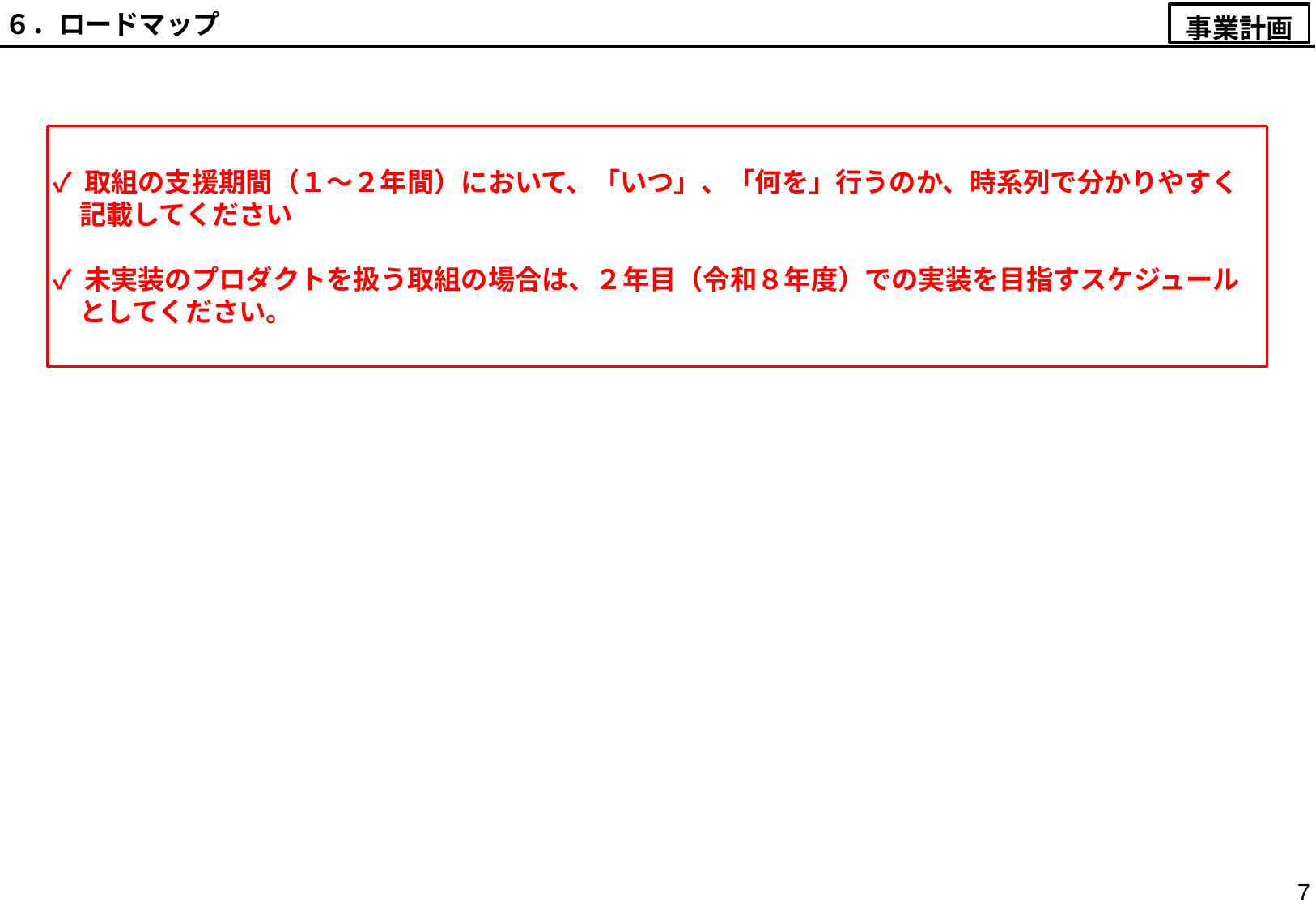

６．ロードマップ
事業計画
✓ 取組の支援期間（１～２年間）において、「いつ」、「何を」行うのか、時系列で分かりやすく
　記載してください

✓ 未実装のプロダクトを扱う取組の場合は、２年目（令和８年度）での実装を目指すスケジュール
　としてください。
7